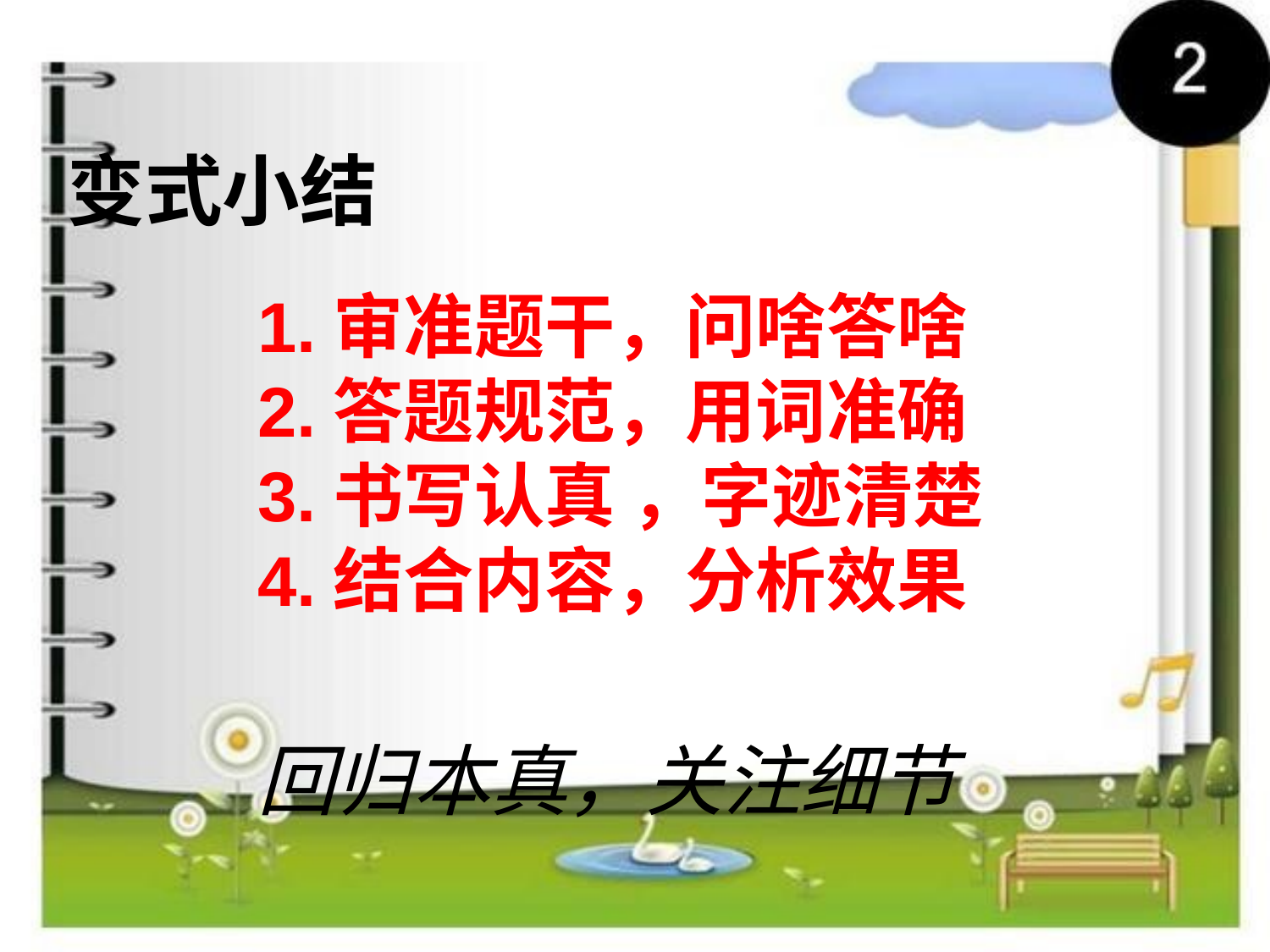

变式小结
1.审准题干，问啥答啥
2.答题规范，用词准确
3.书写认真 ，字迹清楚
4.结合内容，分析效果
回归本真，关注细节